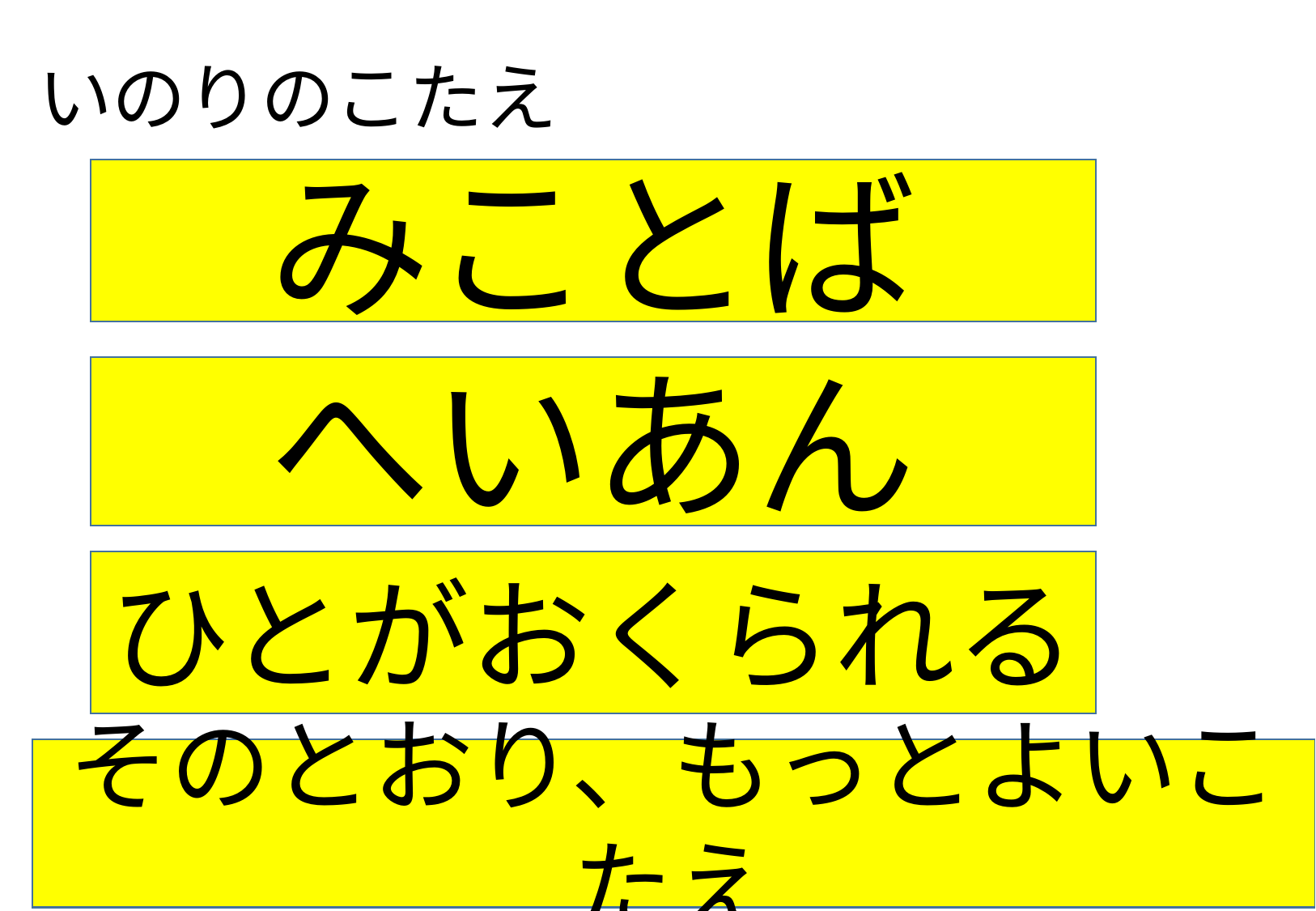

# いのりのこたえ
みことば
へいあん
ひとがおくられる
そのとおり、もっとよいこたえ